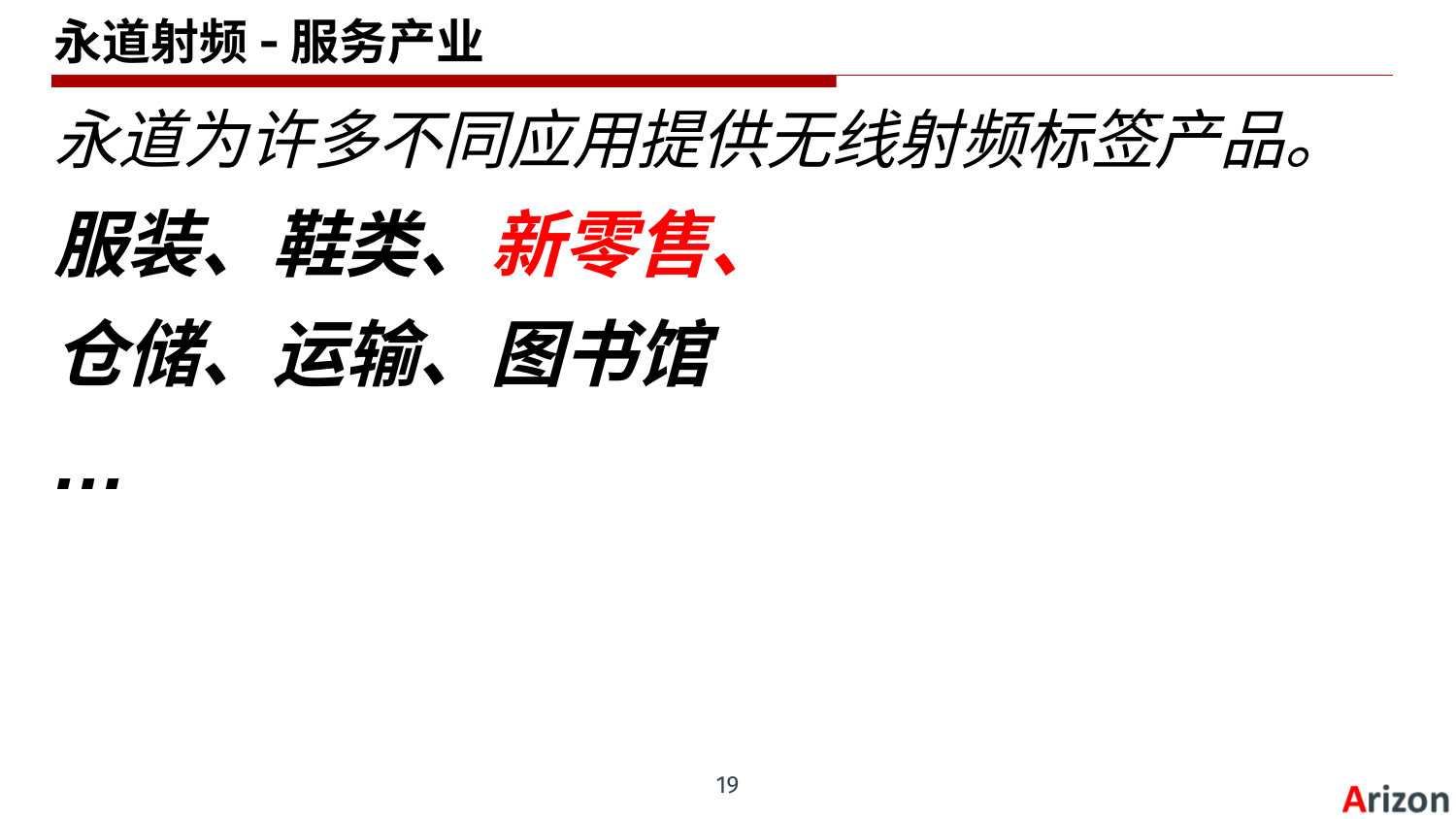

永道射频-服务产业

永道为许多不同应用提供无线射频标签产品。
服装、鞋类、新零售、
仓储、运输、图书馆
…